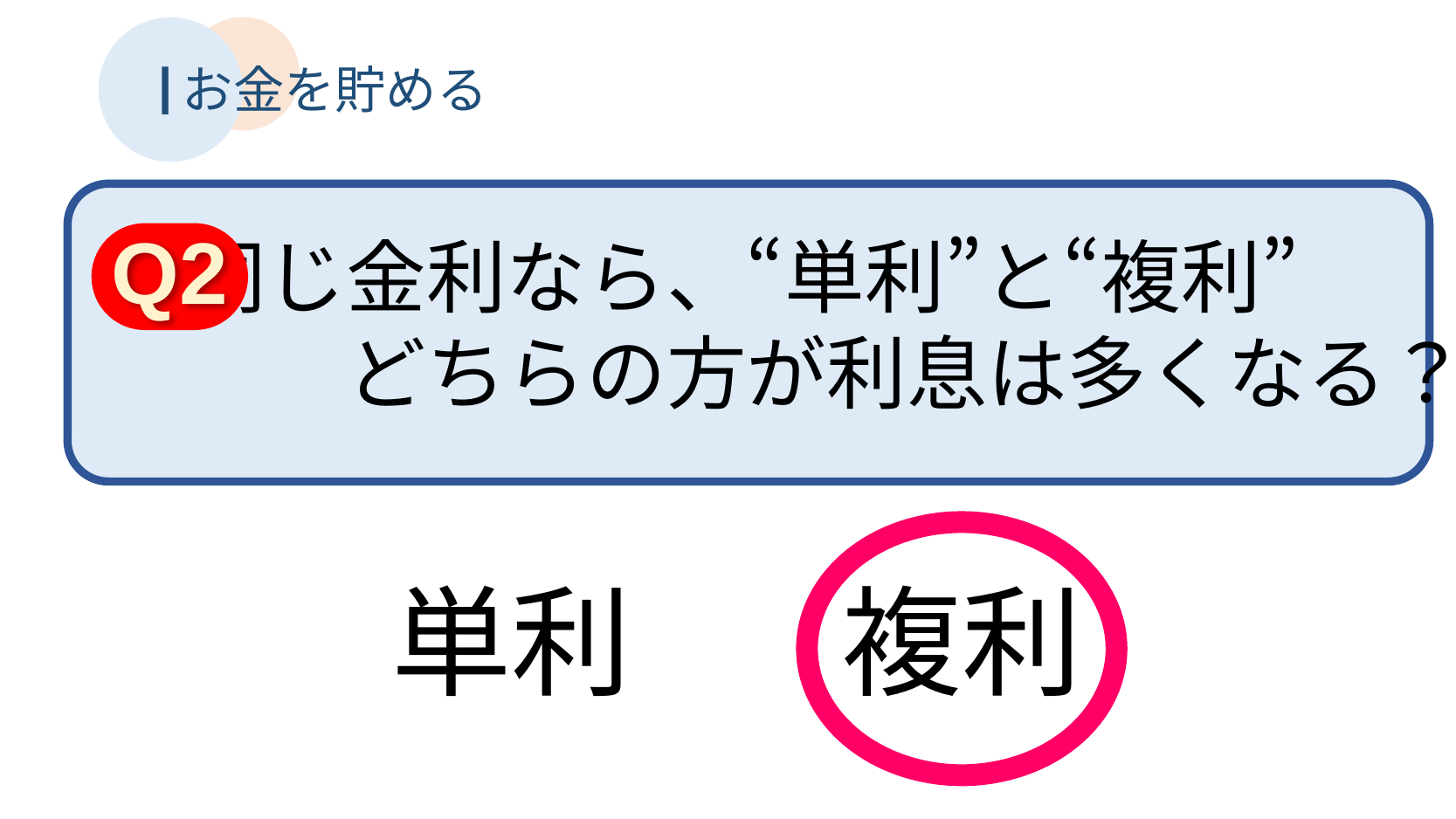

Ⅰ
お金を貯める

Q2

同じ金利なら、“単利”と“複利”
　　どちらの方が利息は多くなる？

単利
複利